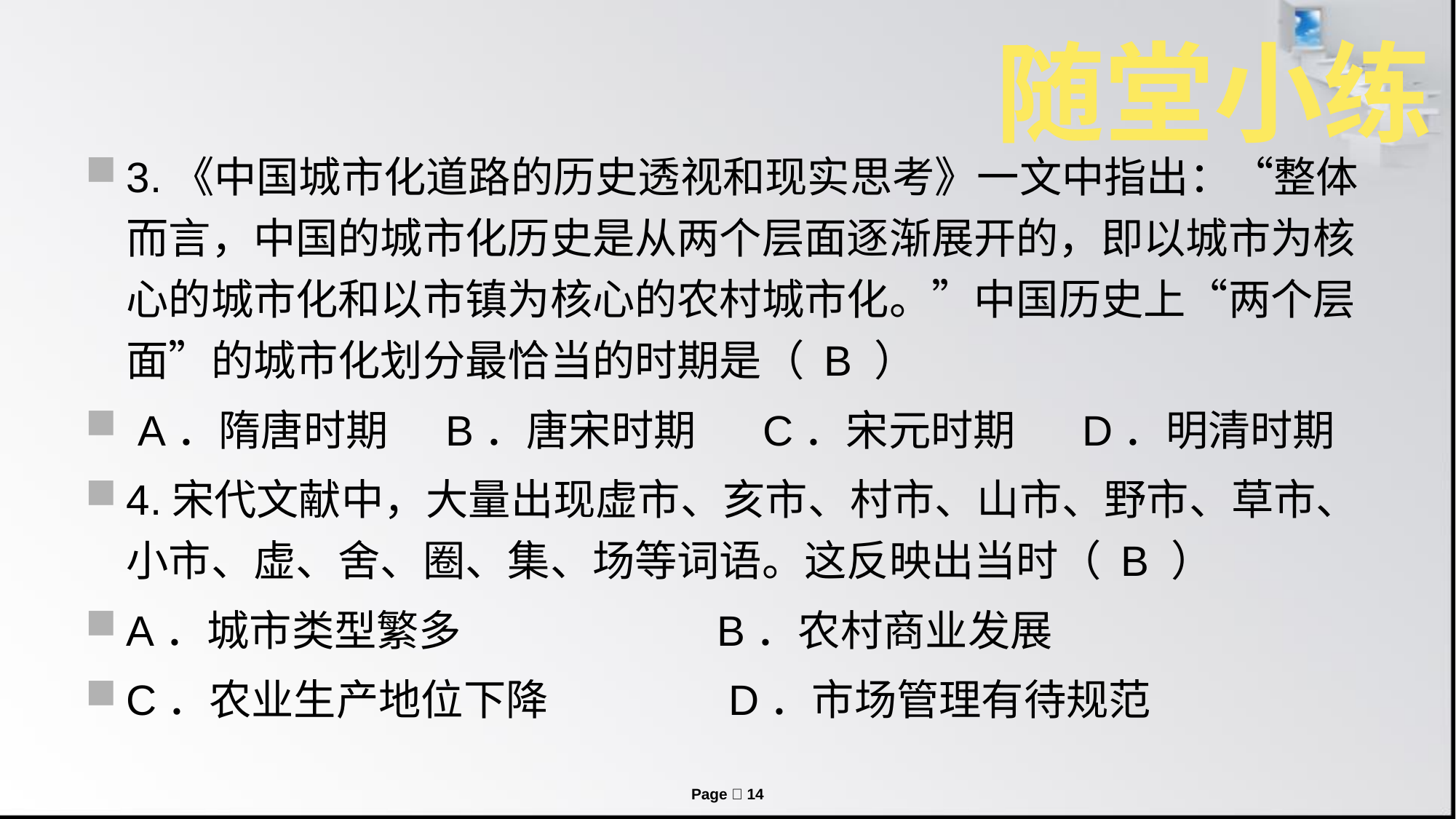

随堂小练
3.《中国城市化道路的历史透视和现实思考》一文中指出：“整体而言，中国的城市化历史是从两个层面逐渐展开的，即以城市为核心的城市化和以市镇为核心的农村城市化。”中国历史上“两个层面”的城市化划分最恰当的时期是（ B ）
 A．隋唐时期     B．唐宋时期      C．宋元时期      D．明清时期
4.宋代文献中，大量出现虚市、亥市、村市、山市、野市、草市、小市、虚、舍、圈、集、场等词语。这反映出当时（ B ）
A．城市类型繁多                          B．农村商业发展
C．农业生产地位下降                  D．市场管理有待规范